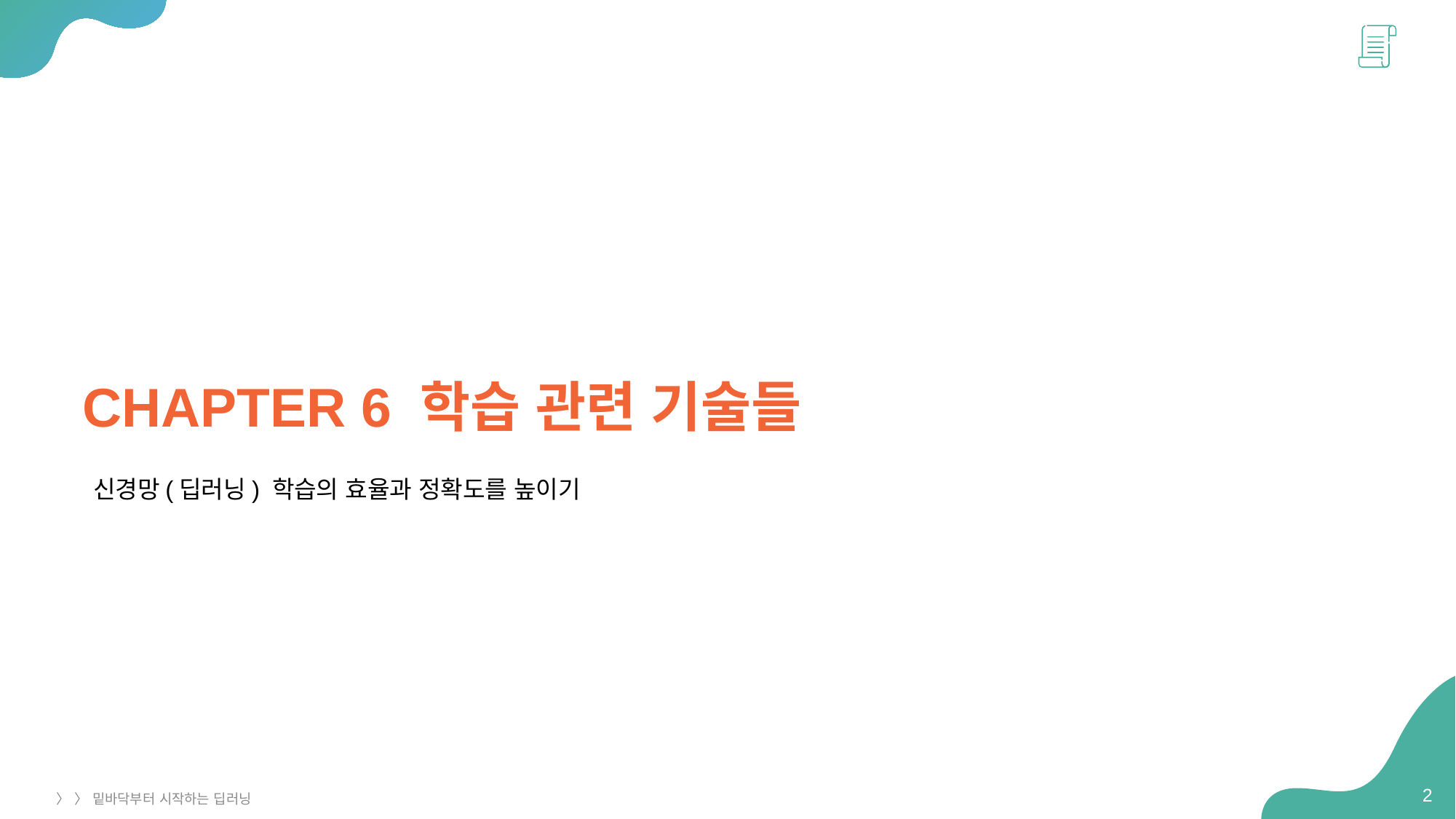

CHAPTER 6 학습 관련 기술들
신경망(딥러닝) 학습의 효율과 정확도를 높이기
2
〉 〉 밑바닥부터 시작하는 딥러닝